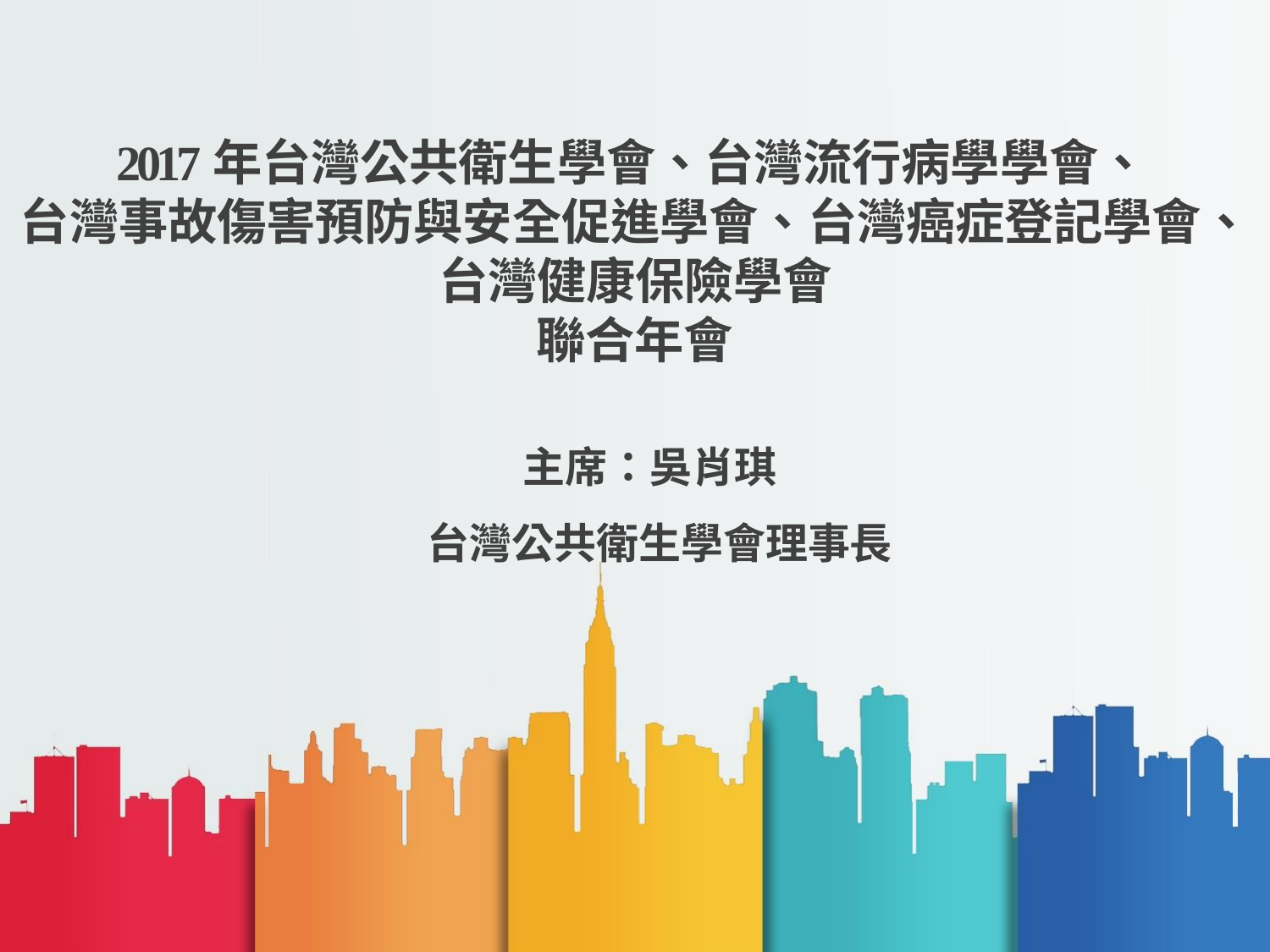

# 2017年台灣公共衛生學會、台灣流行病學學會、
台灣事故傷害預防與安全促進學會、台灣癌症登記學會、 台灣健康保險學會
聯合年會

主席：吳肖琪
台灣公共衛生學會理事長